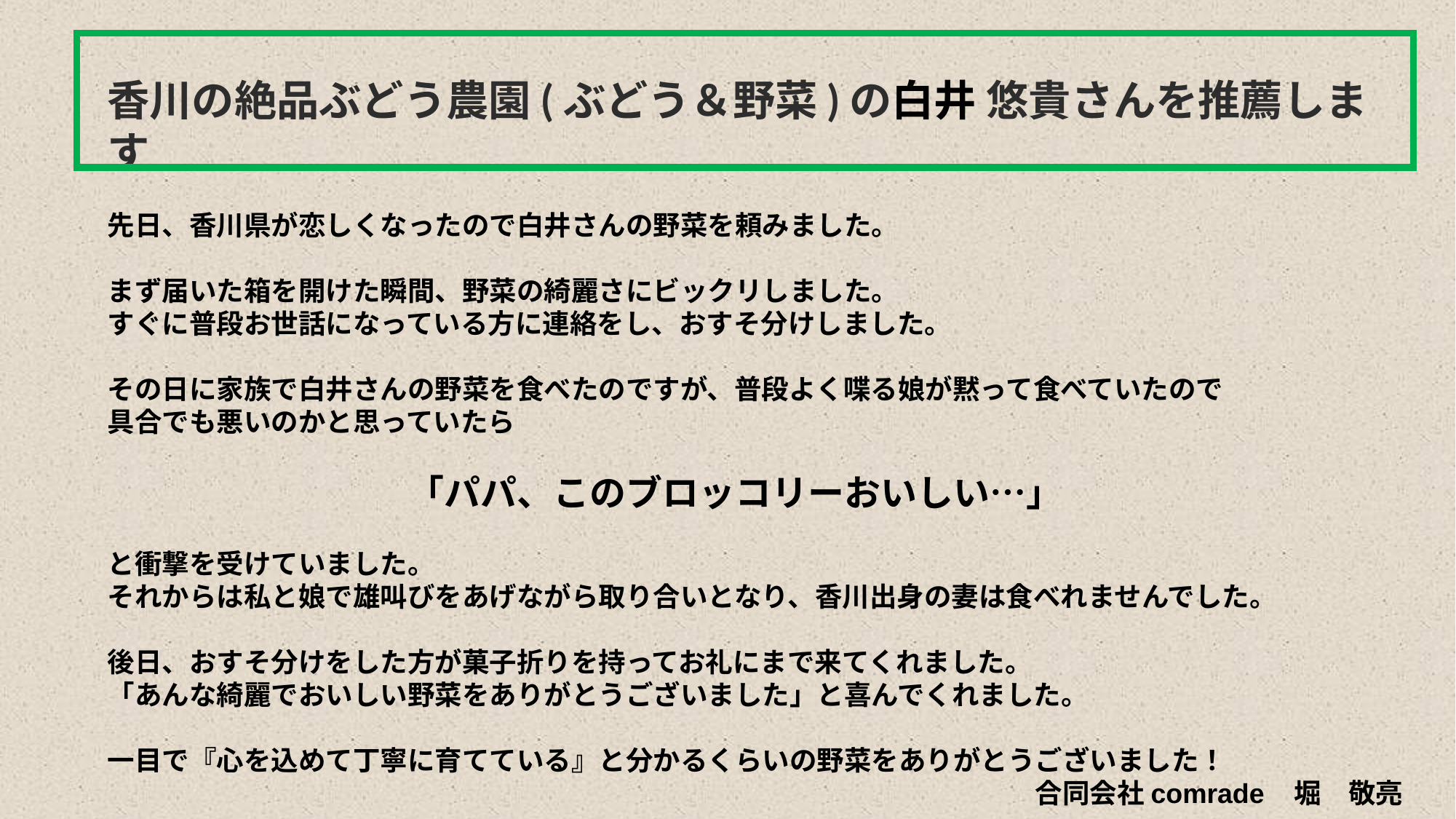

香川の絶品ぶどう農園(ぶどう＆野菜)の白井 悠貴さんを推薦します
先日、香川県が恋しくなったので白井さんの野菜を頼みました。

まず届いた箱を開けた瞬間、野菜の綺麗さにビックリしました。
すぐに普段お世話になっている方に連絡をし、おすそ分けしました。

その日に家族で白井さんの野菜を食べたのですが、普段よく喋る娘が黙って食べていたので
具合でも悪いのかと思っていたら

　　　　　　　　　　　「パパ、このブロッコリーおいしい…」

と衝撃を受けていました。
それからは私と娘で雄叫びをあげながら取り合いとなり、香川出身の妻は食べれませんでした。

後日、おすそ分けをした方が菓子折りを持ってお礼にまで来てくれました。
「あんな綺麗でおいしい野菜をありがとうございました」と喜んでくれました。

一目で『心を込めて丁寧に育てている』と分かるくらいの野菜をありがとうございました！
　　　　　　　　　　　　　　　　　　　　　　　　　　　　　　　　　　合同会社comrade   堀　敬亮